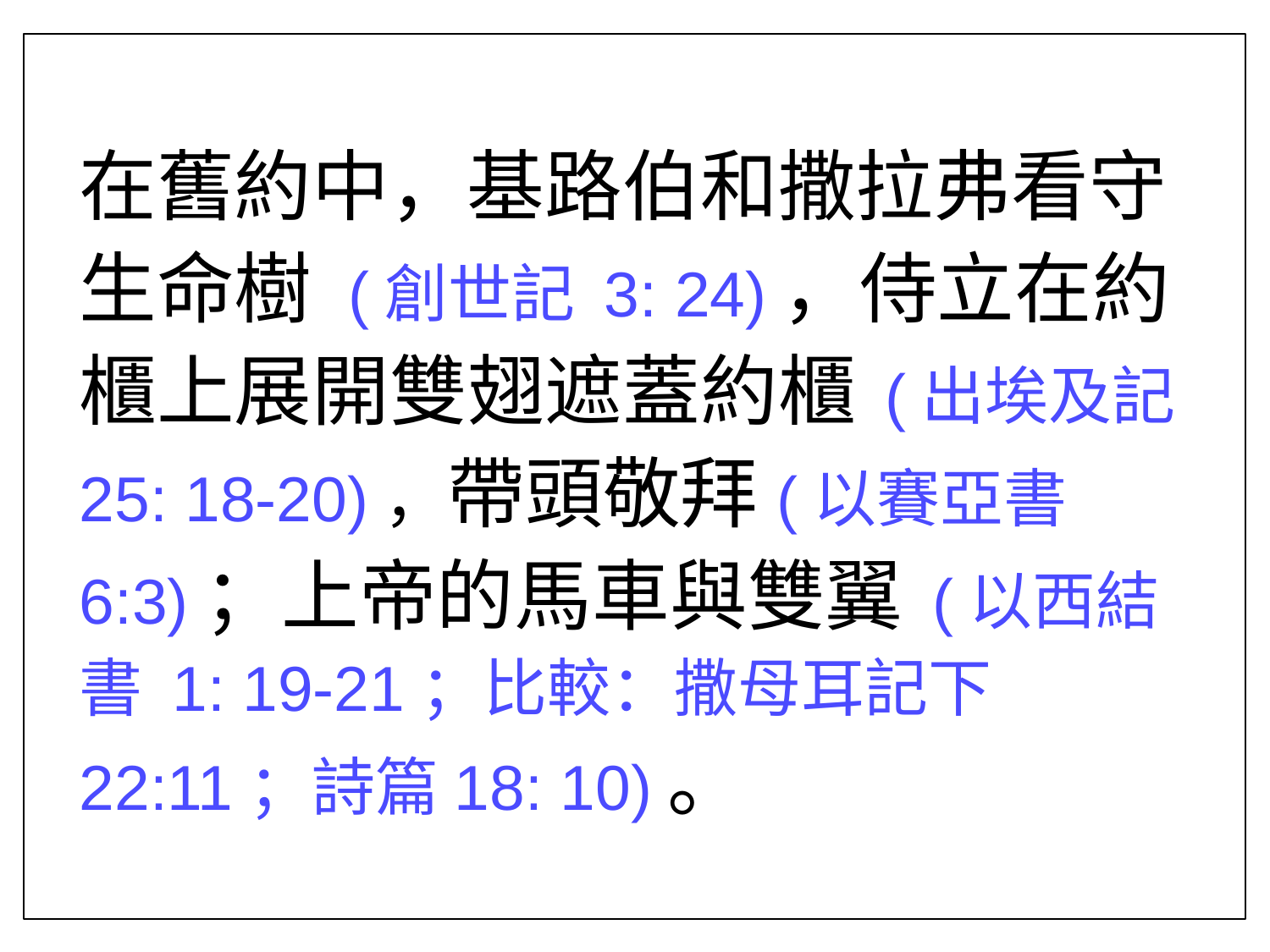

在舊約中，基路伯和撒拉弗看守生命樹 (創世記 3: 24)，侍立在約櫃上展開雙翅遮蓋約櫃 (出埃及記 25: 18-20)，帶頭敬拜(以賽亞書 6:3)；上帝的馬車與雙翼 (以西結書 1: 19-21；比較：撒母耳記下 22:11；詩篇18: 10)。